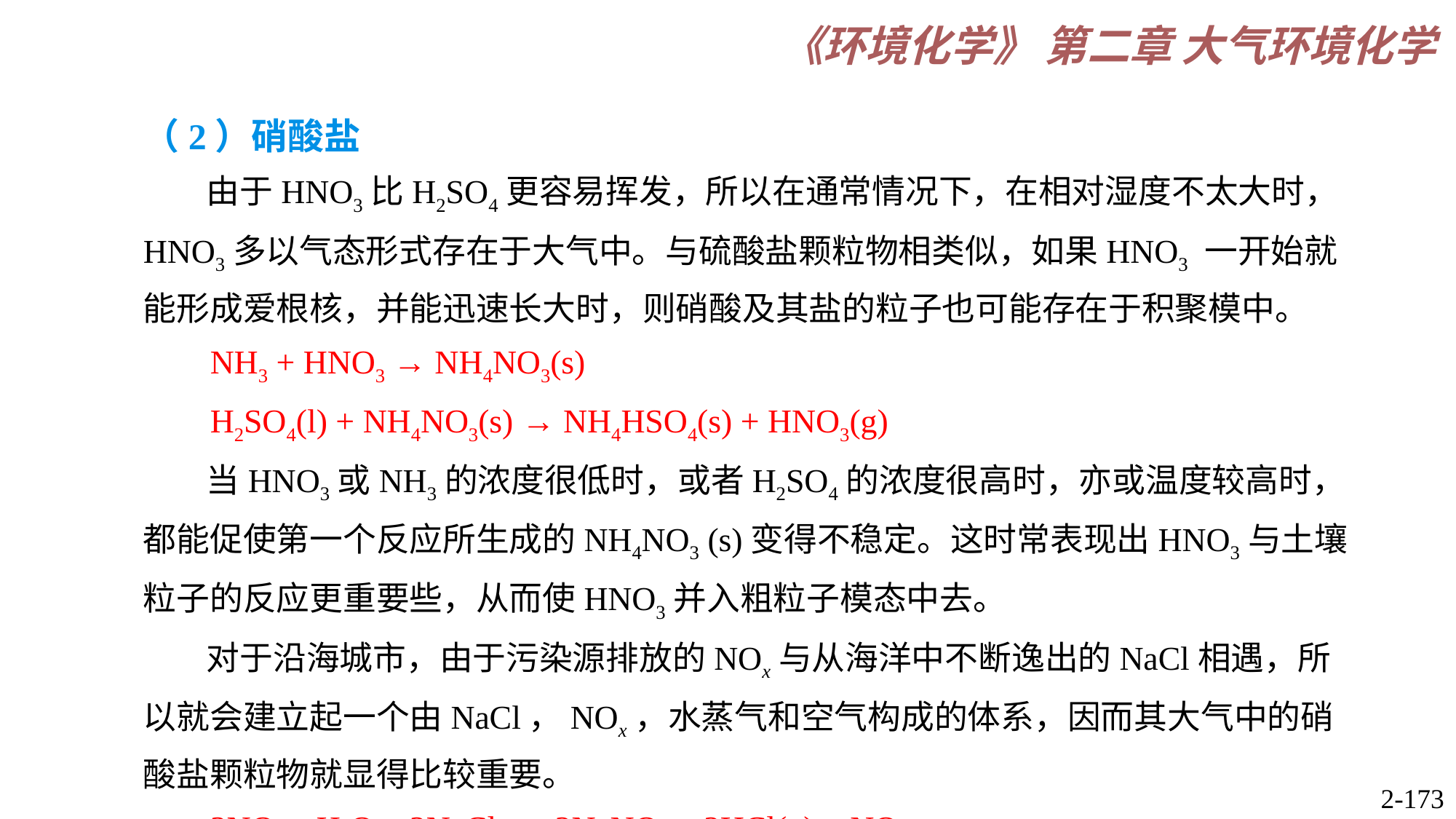

（2）硝酸盐
由于HNO3比H2SO4更容易挥发，所以在通常情况下，在相对湿度不太大时， HNO3多以气态形式存在于大气中。与硫酸盐颗粒物相类似，如果HNO3 一开始就能形成爱根核，并能迅速长大时，则硝酸及其盐的粒子也可能存在于积聚模中。
        NH3 + HNO3 → NH4NO3(s)
        H2SO4(l) + NH4NO3(s) → NH4HSO4(s) + HNO3(g)
当HNO3或NH3的浓度很低时，或者H2SO4的浓度很高时，亦或温度较高时，都能促使第一个反应所生成的NH4NO3 (s)变得不稳定。这时常表现出HNO3与土壤粒子的反应更重要些，从而使HNO3并入粗粒子模态中去。
对于沿海城市，由于污染源排放的NOx与从海洋中不断逸出的NaCl相遇，所以就会建立起一个由NaCl，NOx，水蒸气和空气构成的体系，因而其大气中的硝酸盐颗粒物就显得比较重要。
        3NO2 + H2O + 2NaCl →  2NaNO3 + 2HCl(g) + NO
2-173